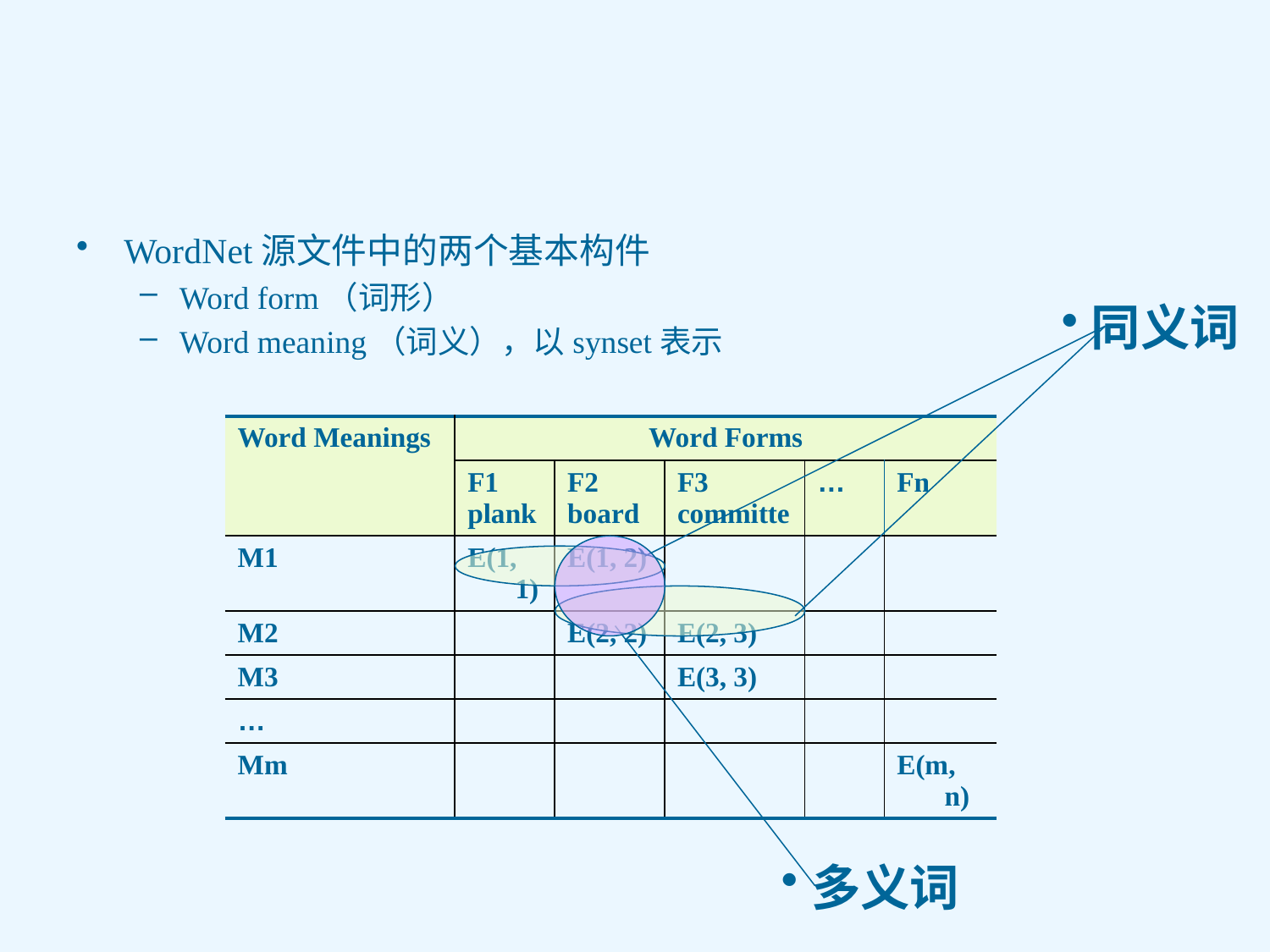

WordNet源文件中的两个基本构件
Word form（词形）
Word meaning（词义），以synset表示
同义词

| Word Meanings | Word Forms |  |  |  |  |
| --- | --- | --- | --- | --- | --- |
|  | F1 plank | F2 board | F3 committe | … | Fn |
| M1 | E(1, 1) | E(1, 2) |  |  |  |
| M2 |  | E(2, 2) | E(2, 3) |  |  |
| M3 |  |  | E(3, 3) |  |  |
| … |  |  |  |  |  |
| Mm |  |  |  |  | E(m, n) |

多义词